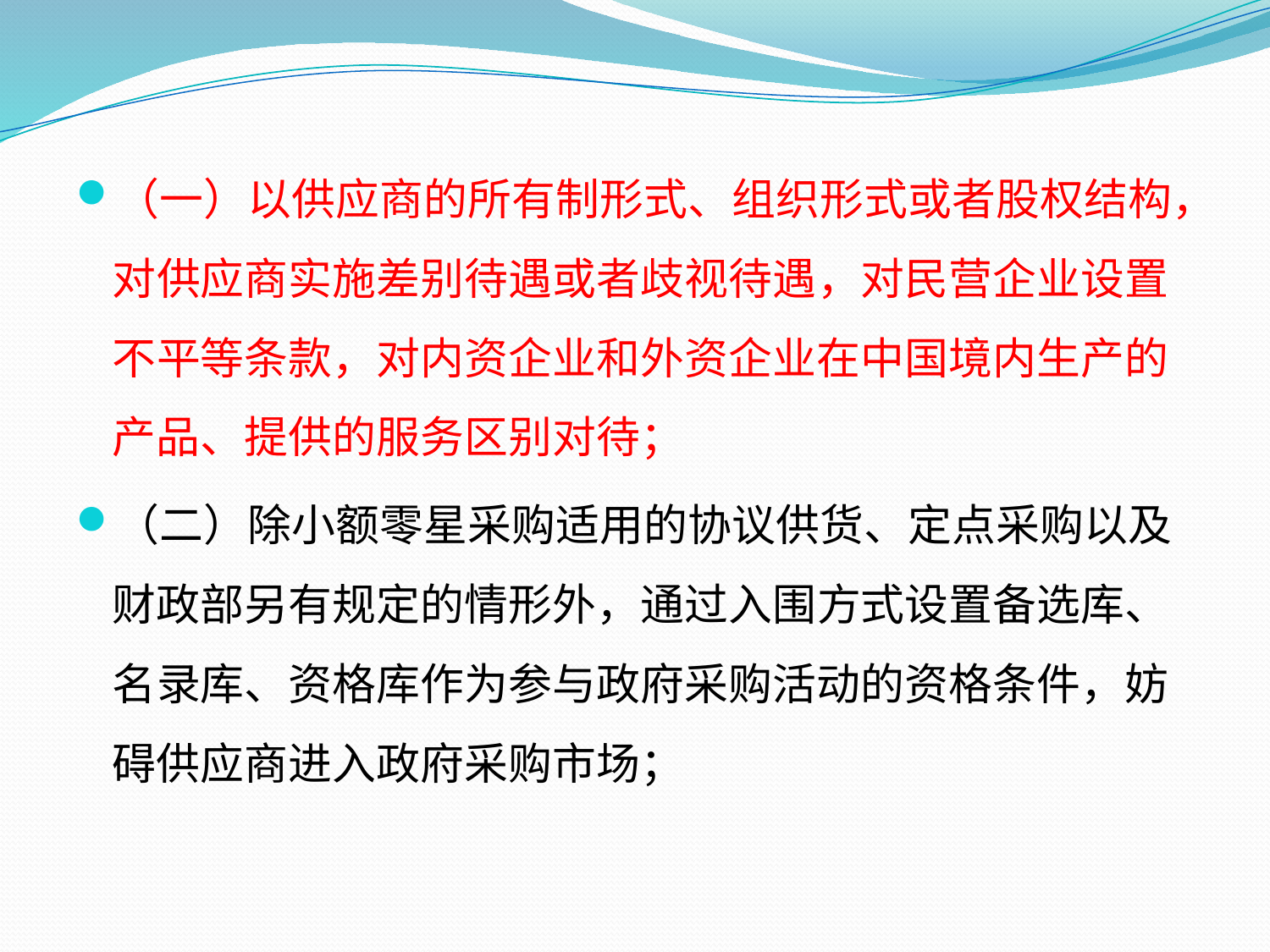

#
（一）以供应商的所有制形式、组织形式或者股权结构，对供应商实施差别待遇或者歧视待遇，对民营企业设置不平等条款，对内资企业和外资企业在中国境内生产的产品、提供的服务区别对待；
（二）除小额零星采购适用的协议供货、定点采购以及财政部另有规定的情形外，通过入围方式设置备选库、名录库、资格库作为参与政府采购活动的资格条件，妨碍供应商进入政府采购市场；